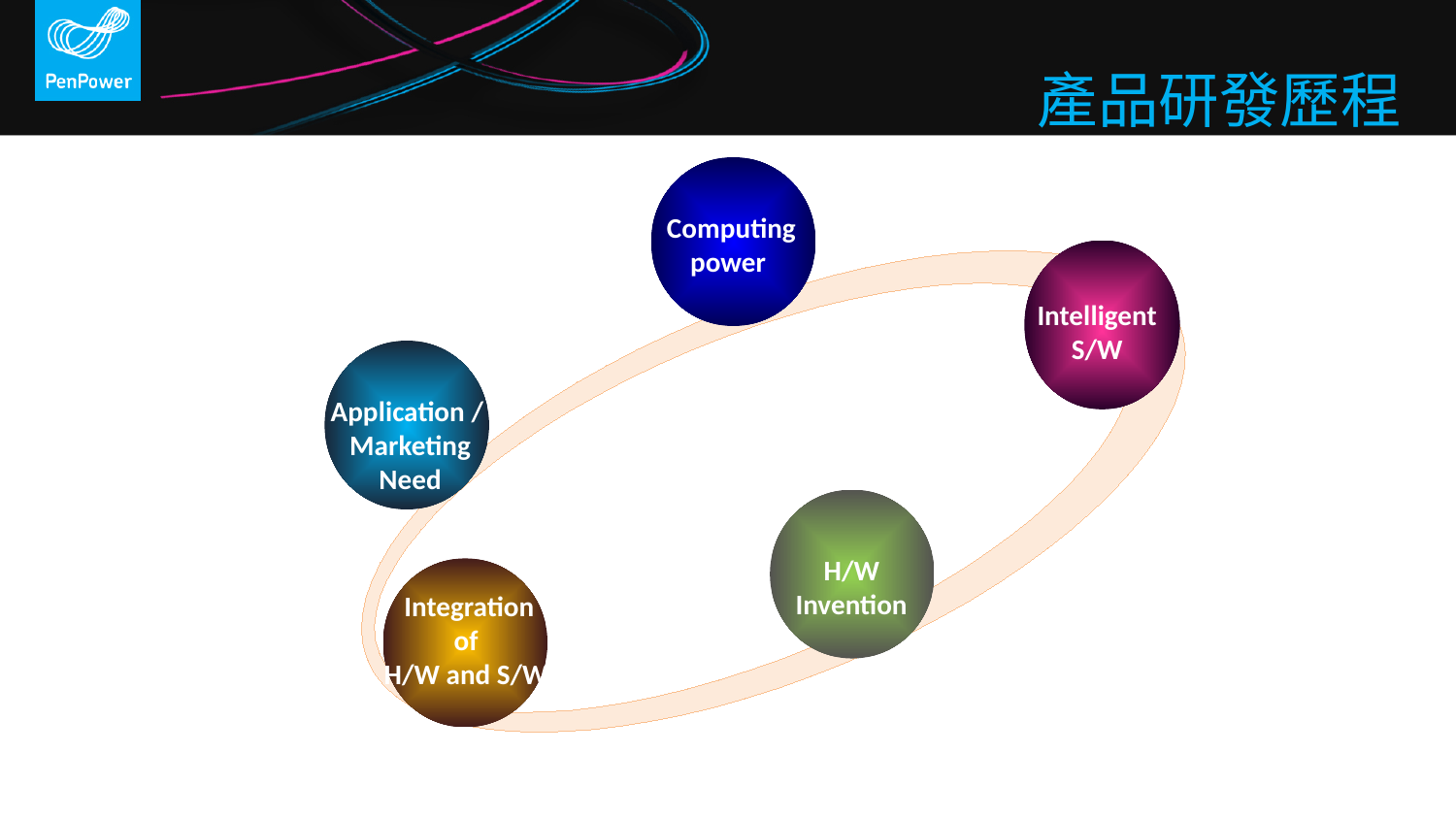

產品研發歷程

Computing
power

Intelligent
S/W

Application /
Marketing
Need

H/W
Invention

Integration
of
H/W and S/W